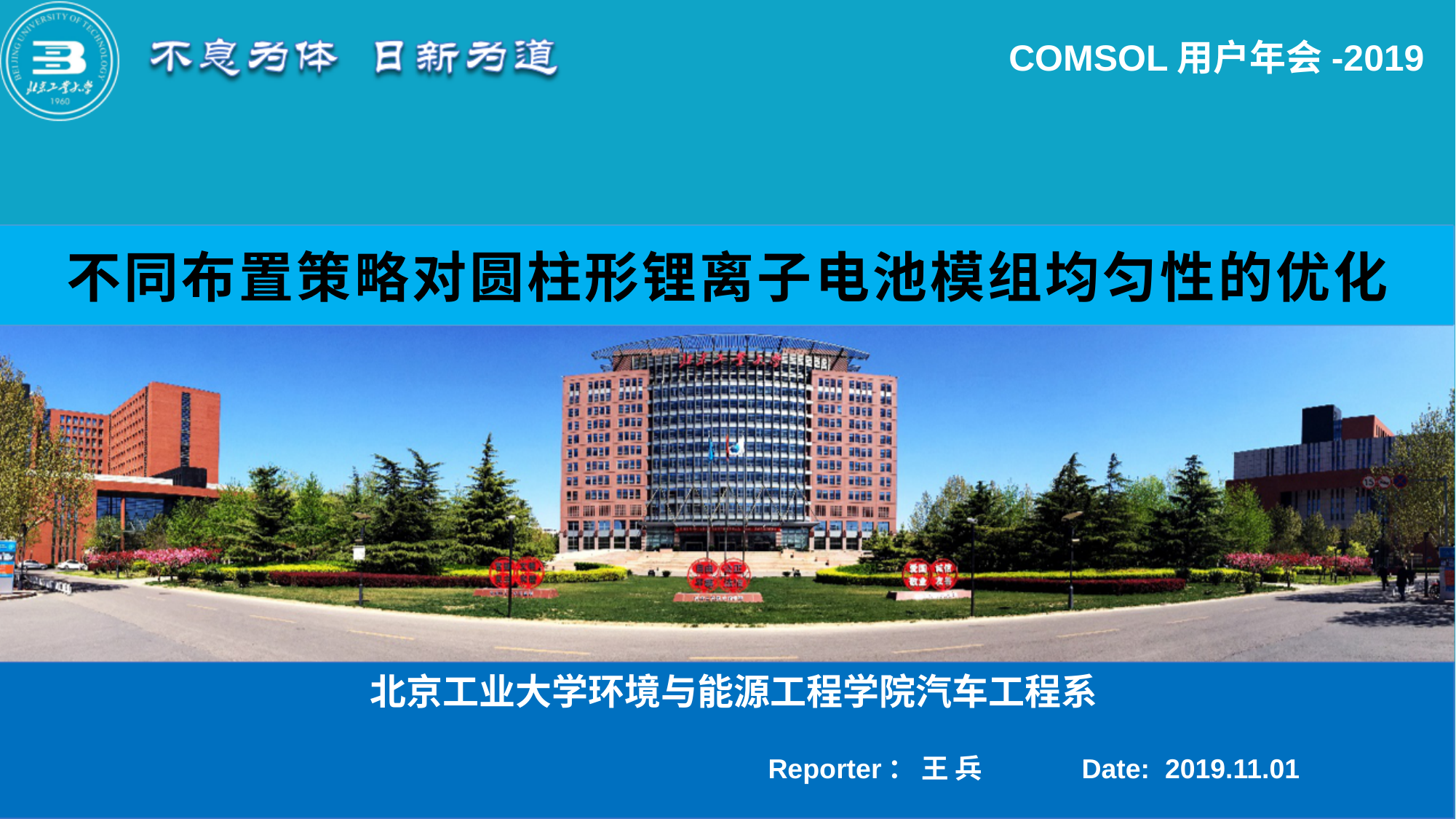

COMSOL用户年会-2019
# 不同布置策略对圆柱形锂离子电池模组均匀性的优化
北京工业大学环境与能源工程学院汽车工程系
Reporter： 王 兵               Date:  2019.11.01